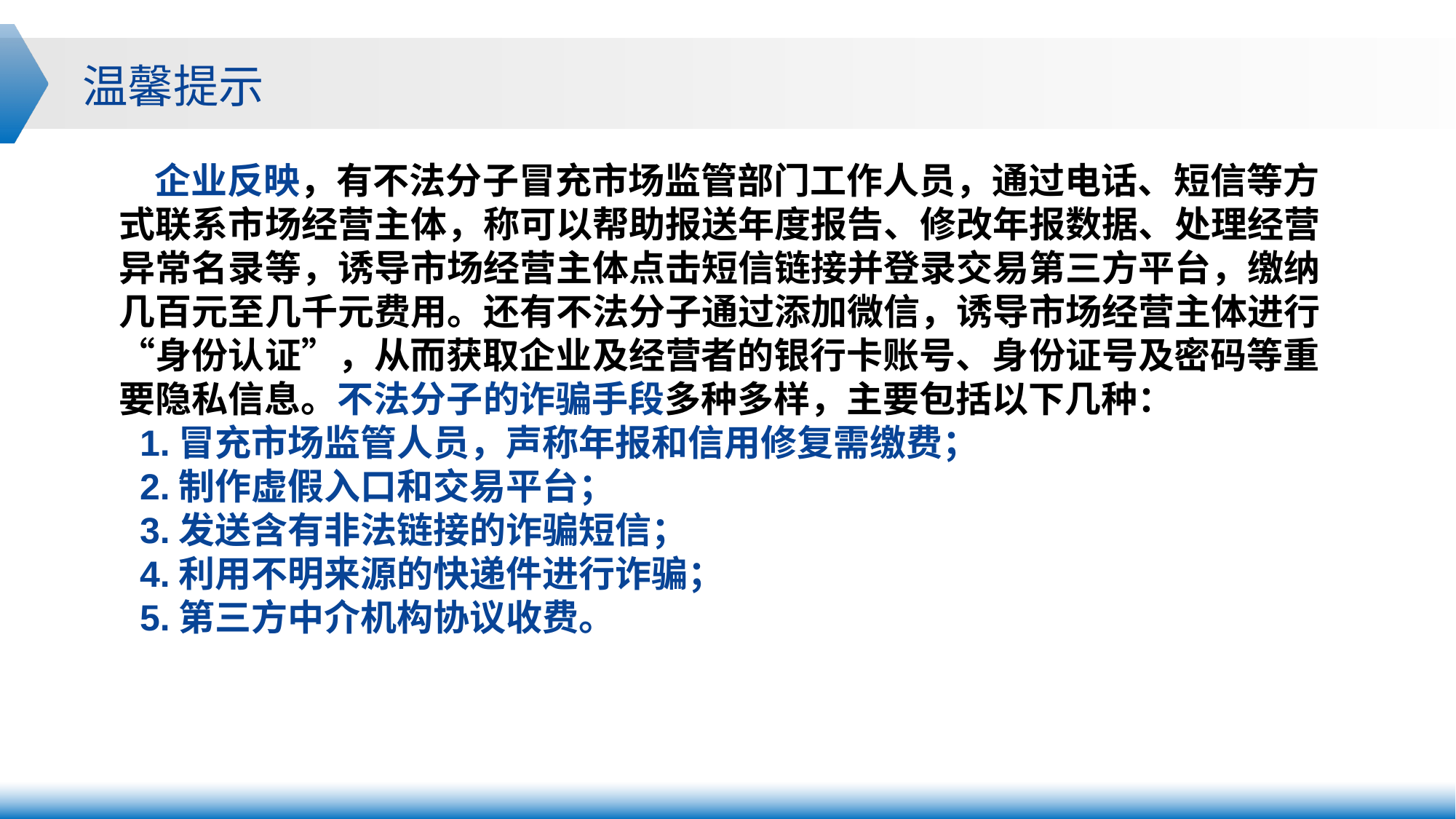

温馨提示
    企业反映，有不法分子冒充市场监管部门工作人员，通过电话、短信等方式联系市场经营主体，称可以帮助报送年度报告、修改年报数据、处理经营异常名录等，诱导市场经营主体点击短信链接并登录交易第三方平台，缴纳几百元至几千元费用。还有不法分子通过添加微信，诱导市场经营主体进行“身份认证”，从而获取企业及经营者的银行卡账号、身份证号及密码等重要隐私信息。不法分子的诈骗手段多种多样，主要包括以下几种：
  1.冒充市场监管人员，声称年报和信用修复需缴费；
  2.制作虚假入口和交易平台；
  3.发送含有非法链接的诈骗短信；
  4.利用不明来源的快递件进行诈骗；
  5.第三方中介机构协议收费。